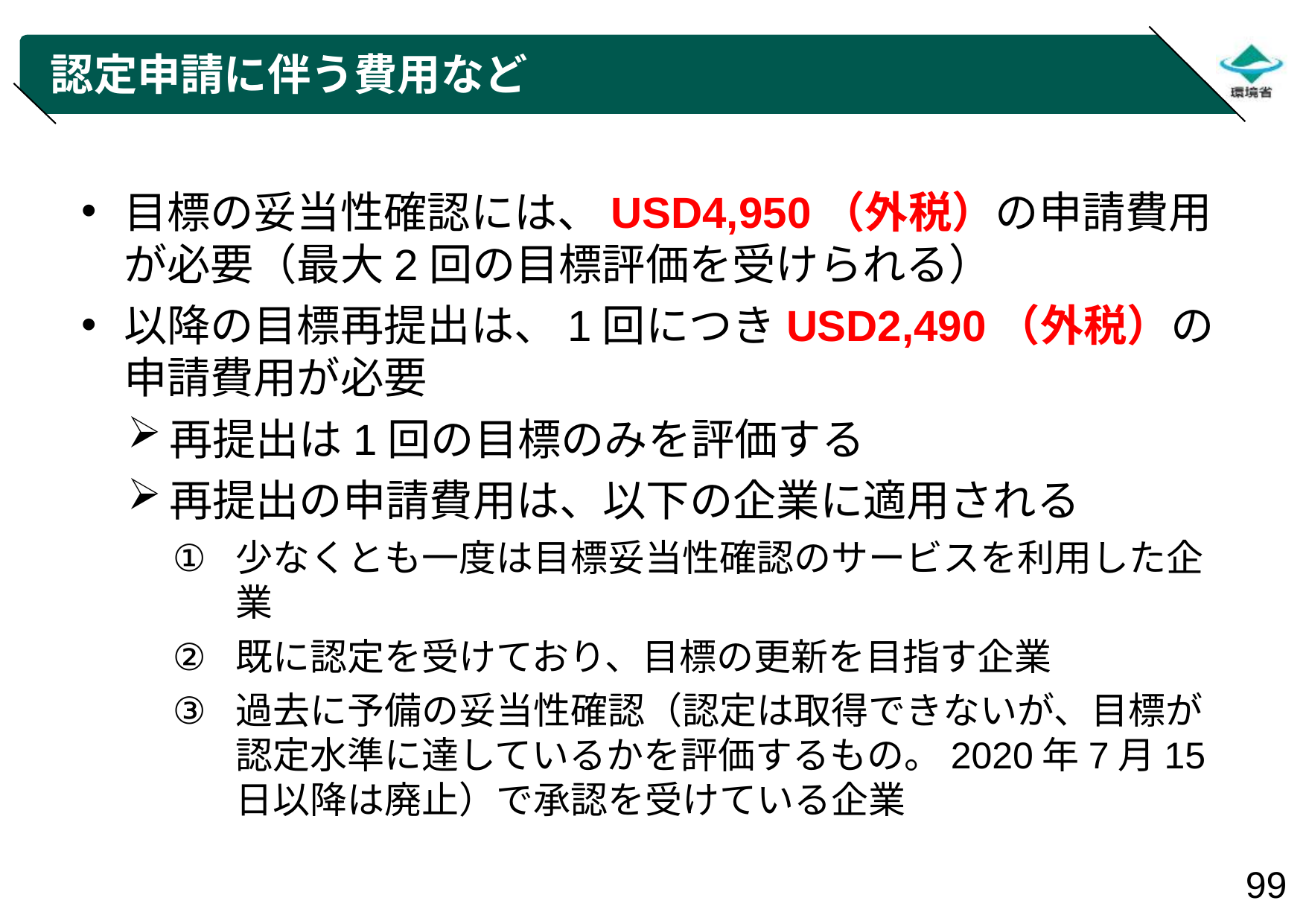

# 認定申請に伴う費用など
目標の妥当性確認には、USD4,950（外税）の申請費用が必要（最大2回の目標評価を受けられる）
以降の目標再提出は、1回につきUSD2,490（外税）の申請費用が必要
再提出は1回の目標のみを評価する
再提出の申請費用は、以下の企業に適用される
少なくとも一度は目標妥当性確認のサービスを利用した企業
既に認定を受けており、目標の更新を目指す企業
過去に予備の妥当性確認（認定は取得できないが、目標が認定水準に達しているかを評価するもの。2020年7月15日以降は廃止）で承認を受けている企業